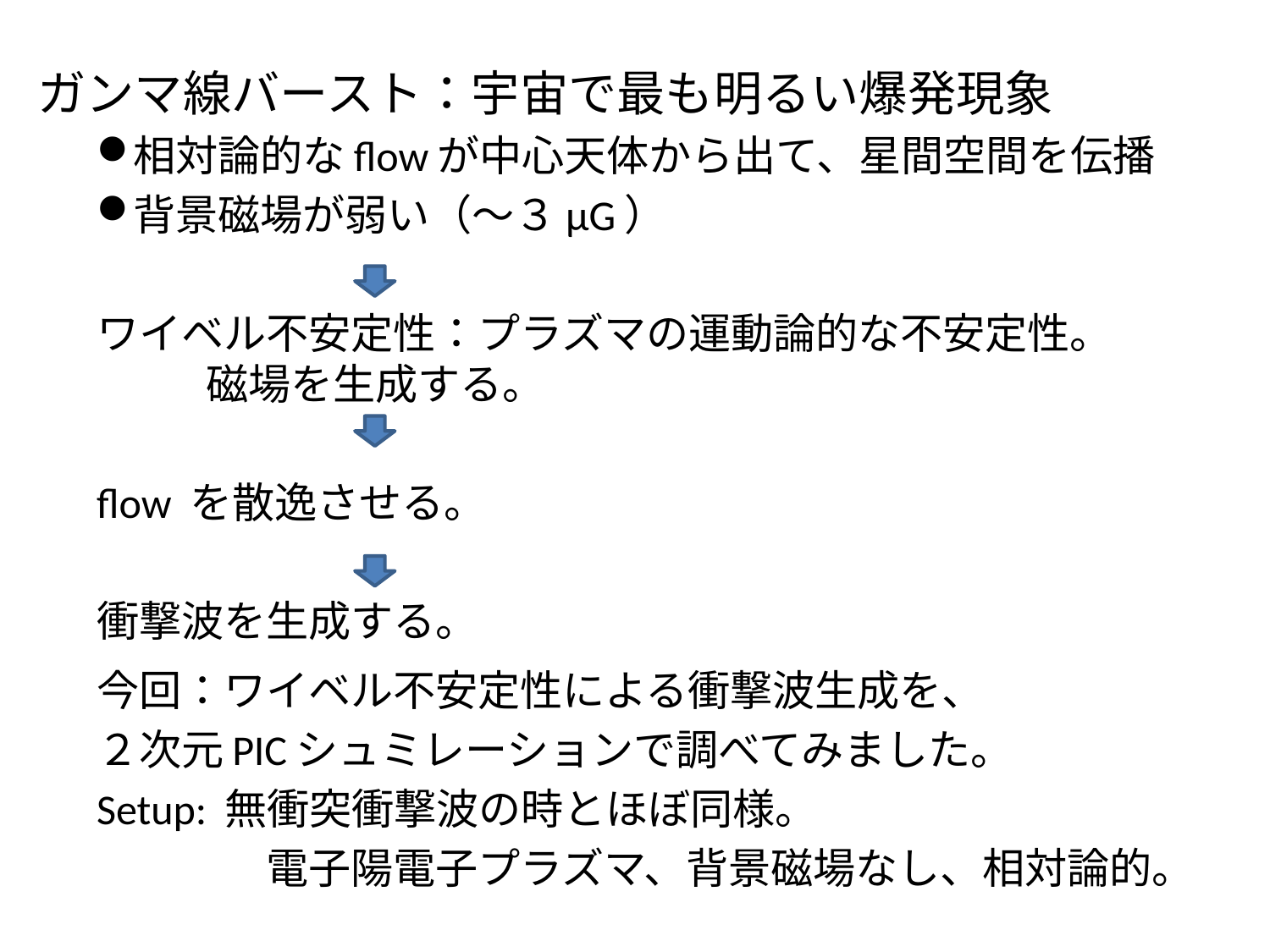

ガンマ線バースト：宇宙で最も明るい爆発現象
相対論的なflowが中心天体から出て、星間空間を伝播
背景磁場が弱い（～３μG）

ワイベル不安定性：プラズマの運動論的な不安定性。　　　				磁場を生成する。

flow を散逸させる。

衝撃波を生成する。
今回：ワイベル不安定性による衝撃波生成を、
２次元PICシュミレーションで調べてみました。
Setup: 無衝突衝撃波の時とほぼ同様。
　　　　電子陽電子プラズマ、背景磁場なし、相対論的。